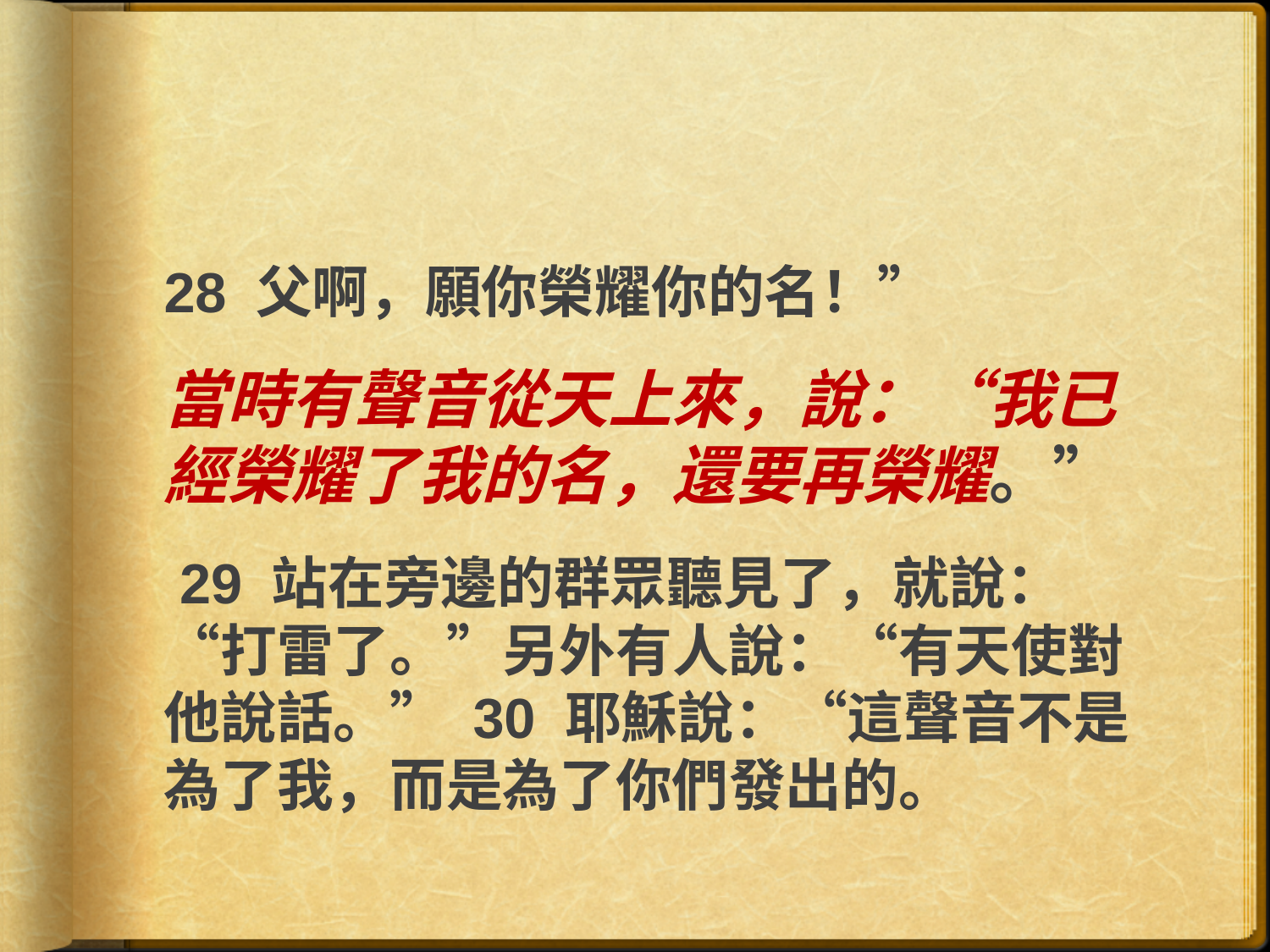

#
28 父啊，願你榮耀你的名！”
當時有聲音從天上來，說：“我已經榮耀了我的名，還要再榮耀。”
 29 站在旁邊的群眾聽見了，就說：“打雷了。”另外有人說：“有天使對他說話。” 30 耶穌說：“這聲音不是為了我，而是為了你們發出的。